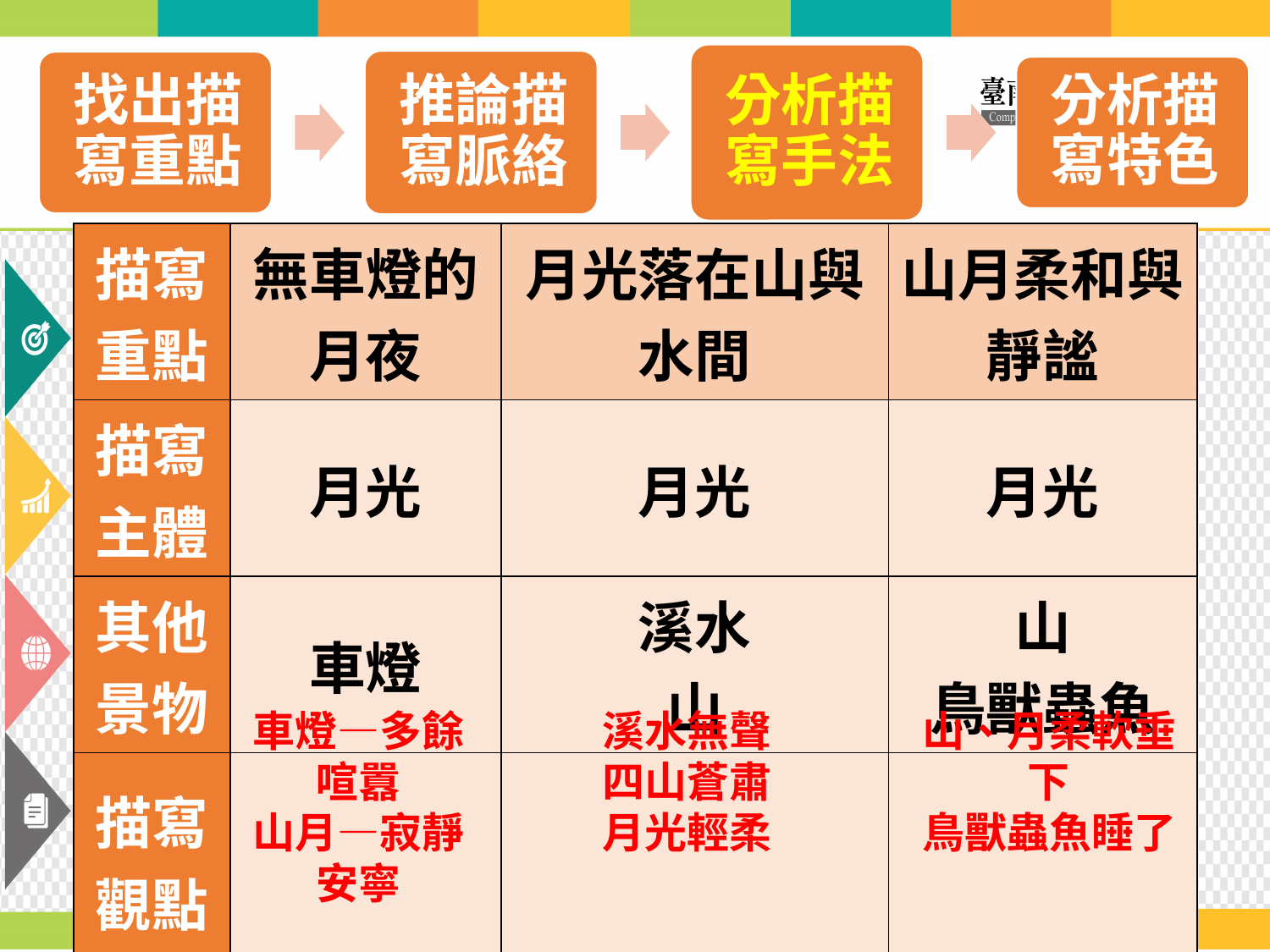

找出描寫重點

推論描寫脈絡

分析描寫手法

分析描寫特色
| 描寫重點 | 無車燈的月夜 | 月光落在山與水間 | 山月柔和與靜謐 |
| --- | --- | --- | --- |
| 描寫主體 | 月光 | 月光 | 月光 |
| 其他景物 | 車燈 | 溪水 山 | 山 鳥獸蟲魚 |
| 描寫觀點 |  |  |  |
車燈—多餘喧囂
山月—寂靜安寧
溪水無聲
四山蒼肅
月光輕柔
山、月柔軟垂下
鳥獸蟲魚睡了